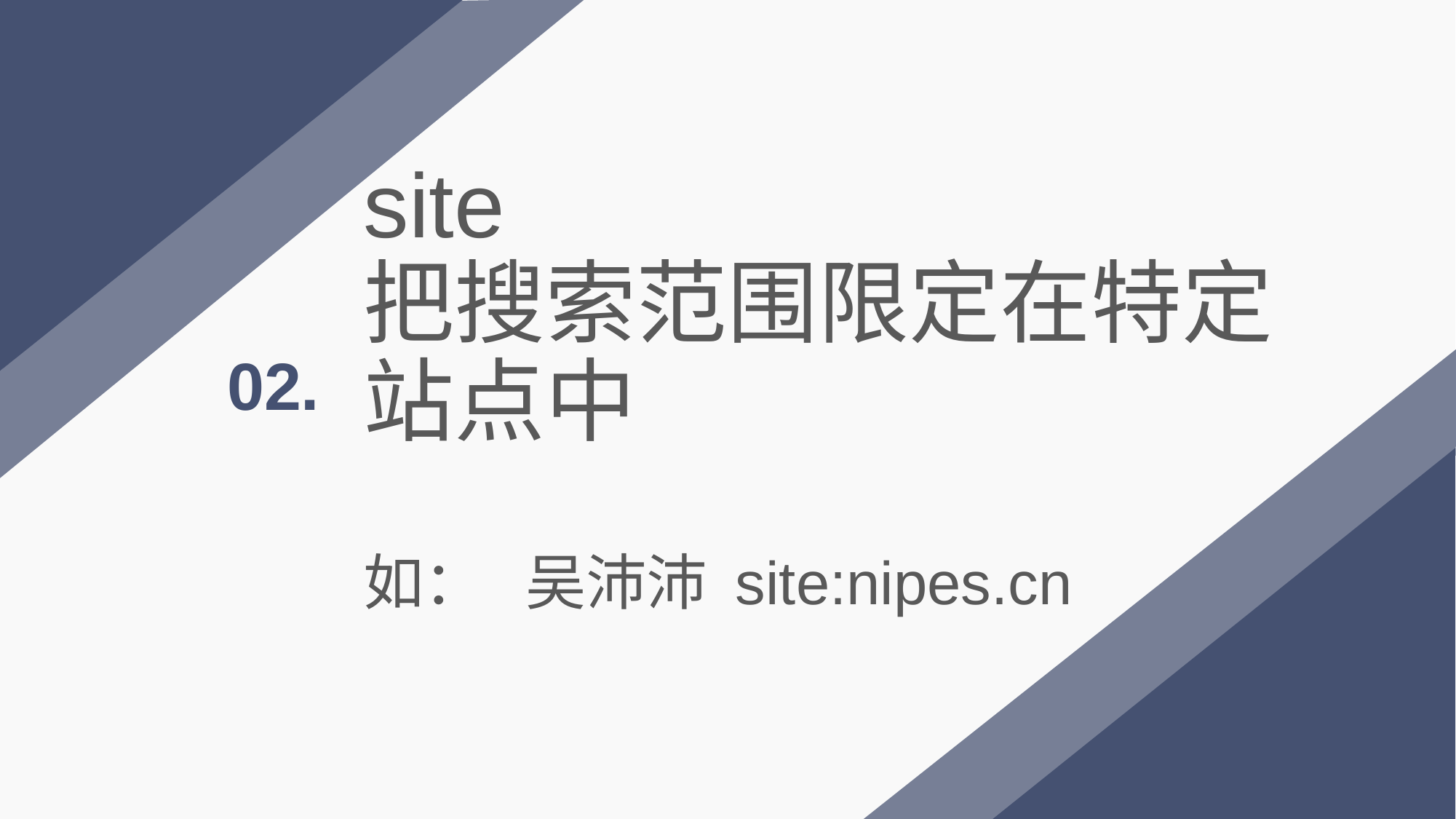

# site 把搜索范围限定在特定站点中 如：   吴沛沛 site:nipes.cn
02.